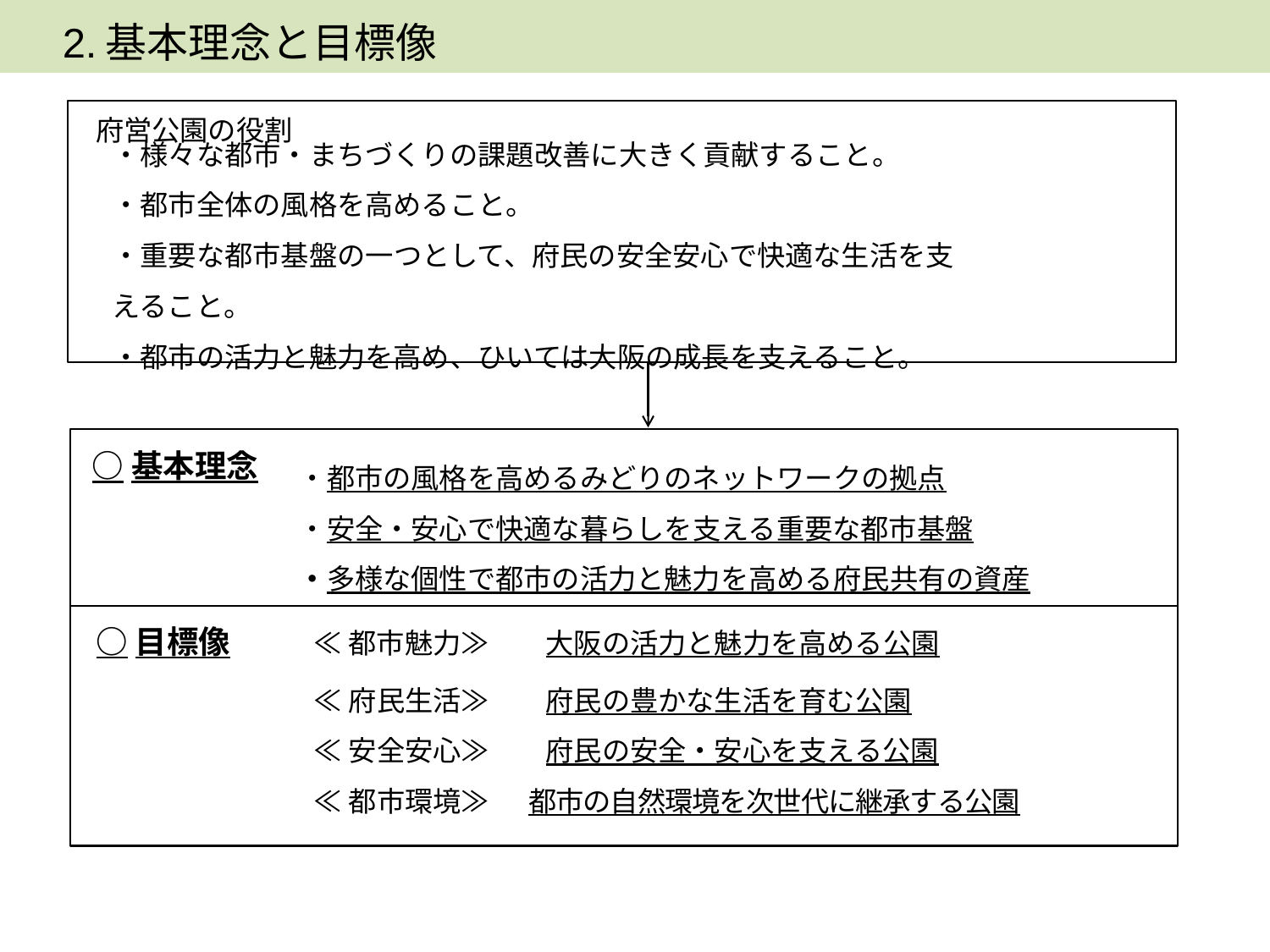

2.基本理念と目標像

府営公園の役割
・様々な都市・まちづくりの課題改善に大きく貢献すること。
・都市全体の風格を高めること。
・重要な都市基盤の一つとして、府民の安全安心で快適な生活を支えること。
・都市の活力と魅力を高め、ひいては大阪の成長を支えること。

・都市の風格を高めるみどりのネットワークの拠点
・安全・安心で快適な暮らしを支える重要な都市基盤
・多様な個性で都市の活力と魅力を高める府民共有の資産
○基本理念

○目標像
≪都市魅力≫　　大阪の活力と魅力を高める公園
≪府民生活≫　　府民の豊かな生活を育む公園
≪安全安心≫　　府民の安全・安心を支える公園
≪都市環境≫  　都市の自然環境を次世代に継承する公園